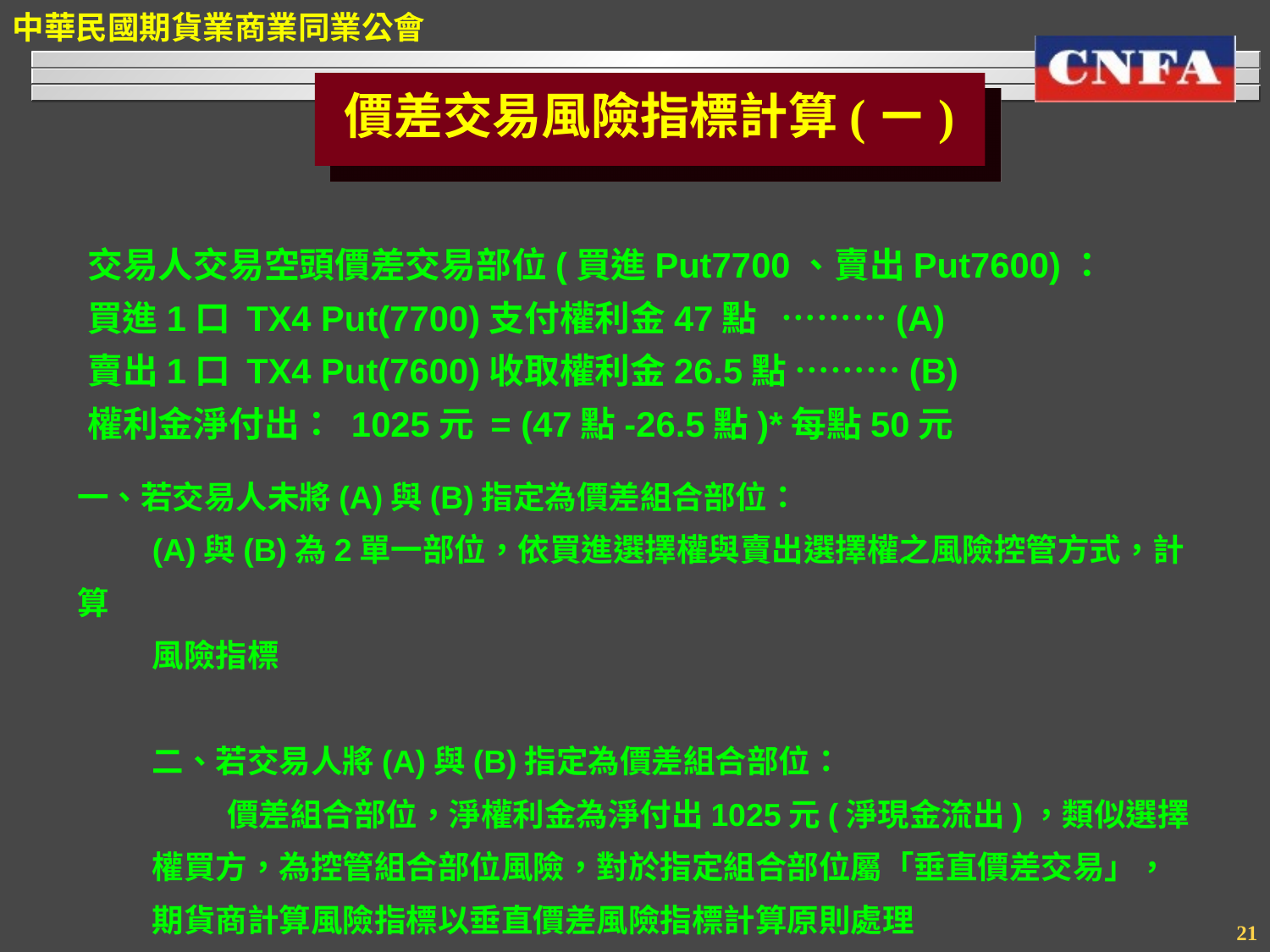

價差交易風險指標計算(ㄧ)
交易人交易空頭價差交易部位(買進Put7700、賣出Put7600)：
買進1口 TX4 Put(7700)支付權利金47點   ………(A)
賣出1口 TX4 Put(7600)收取權利金26.5點 ………(B)
權利金淨付出： 1025元 = (47點-26.5點)*每點50元
一、若交易人未將(A)與(B)指定為價差組合部位：
(A)與(B)為2單一部位，依買進選擇權與賣出選擇權之風險控管方式，計算
風險指標

二、若交易人將(A)與(B)指定為價差組合部位：
價差組合部位，淨權利金為淨付出1025元(淨現金流出)，類似選擇權買方，為控管組合部位風險，對於指定組合部位屬「垂直價差交易」，期貨商計算風險指標以垂直價差風險指標計算原則處理